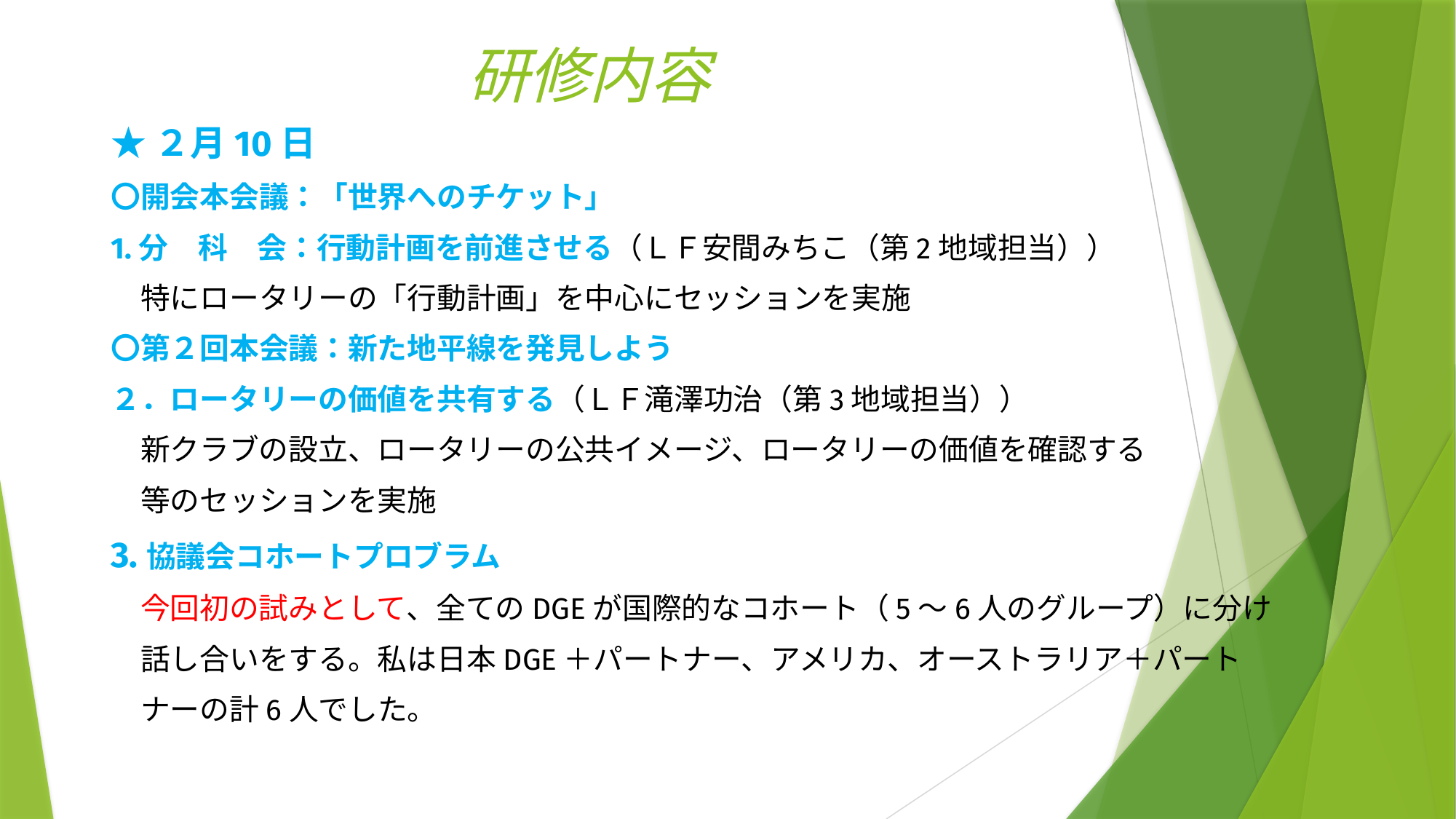

# 研修内容
★２月10日
〇開会本会議：「世界へのチケット」
1.分　科　会：行動計画を前進させる（ＬＦ安間みちこ（第2地域担当））
　特にロータリーの「行動計画」を中心にセッションを実施
〇第２回本会議：新た地平線を発見しよう
２．ロータリーの価値を共有する（ＬＦ滝澤功治（第3地域担当））
　新クラブの設立、ロータリーの公共イメージ、ロータリーの価値を確認する
　等のセッションを実施
3.協議会コホートプロブラム
　今回初の試みとして、全てのDGEが国際的なコホート（5～6人のグループ）に分け
　話し合いをする。私は日本DGE＋パートナー、アメリカ、オーストラリア＋パート
　ナーの計6人でした。